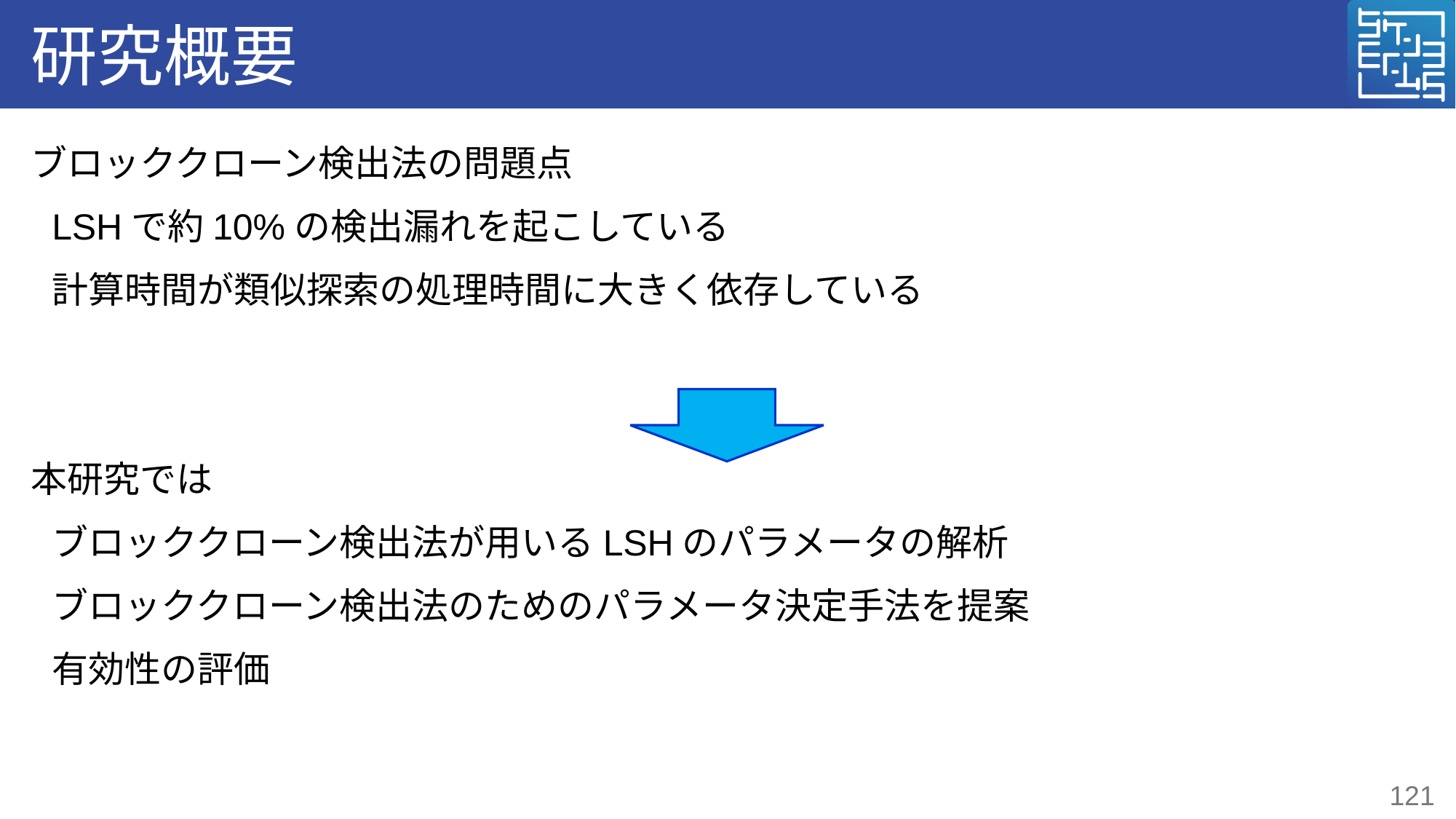

# 研究概要
ブロッククローン検出法の問題点
LSHで約10%の検出漏れを起こしている
計算時間が類似探索の処理時間に大きく依存している

本研究では
ブロッククローン検出法が用いるLSHのパラメータの解析
ブロッククローン検出法のためのパラメータ決定手法を提案
有効性の評価

121